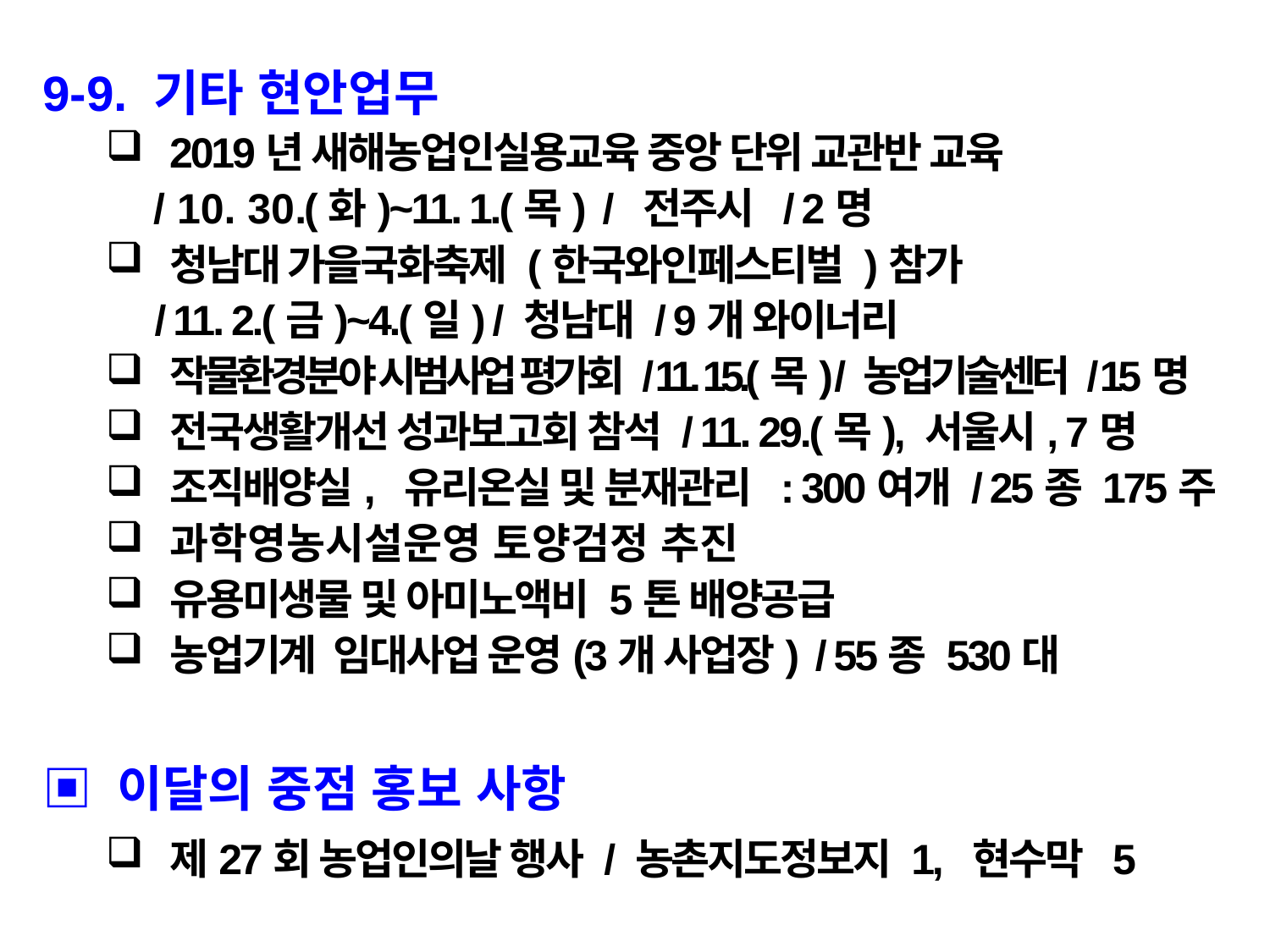

9-9. 기타 현안업무
2019년 새해농업인실용교육 중앙 단위 교관반 교육
    / 10. 30.(화)~11. 1.(목)  /  전주시  / 2명
청남대 가을국화축제 (한국와인페스티벌 )참가
     / 11. 2.(금)~4.(일) / 청남대 / 9개 와이너리
작물환경분야 시범사업 평가회 / 11. 15.(목) / 농업기술센터 / 15명
전국생활개선 성과보고회 참석 / 11. 29.(목), 서울시, 7명
조직배양실,  유리온실 및 분재관리  : 300여개 / 25종 175주
과학영농시설운영 토양검정 추진
유용미생물 및 아미노액비 5톤 배양공급
농업기계  임대사업 운영(3개 사업장)  / 55종 530대
▣ 이달의 중점 홍보 사항
제27회 농업인의날 행사 / 농촌지도정보지 1,  현수막  5